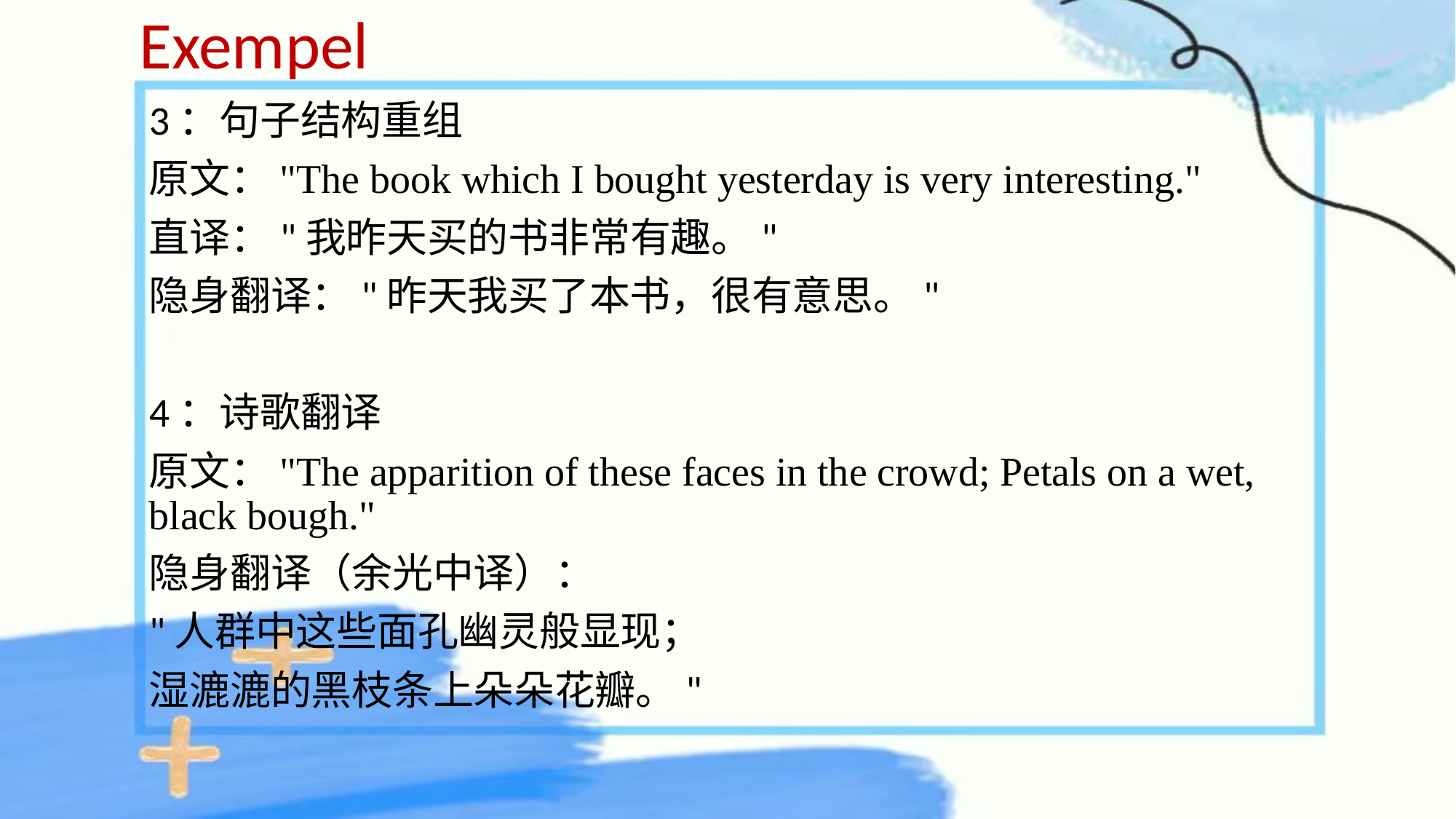

# Exempel
3：句子结构重组
原文："The book which I bought yesterday is very interesting."
直译："我昨天买的书非常有趣。"
隐身翻译："昨天我买了本书，很有意思。"

4：诗歌翻译
原文："The apparition of these faces in the crowd; Petals on a wet, black bough."
隐身翻译（余光中译）：
"人群中这些面孔幽灵般显现；
湿漉漉的黑枝条上朵朵花瓣。"